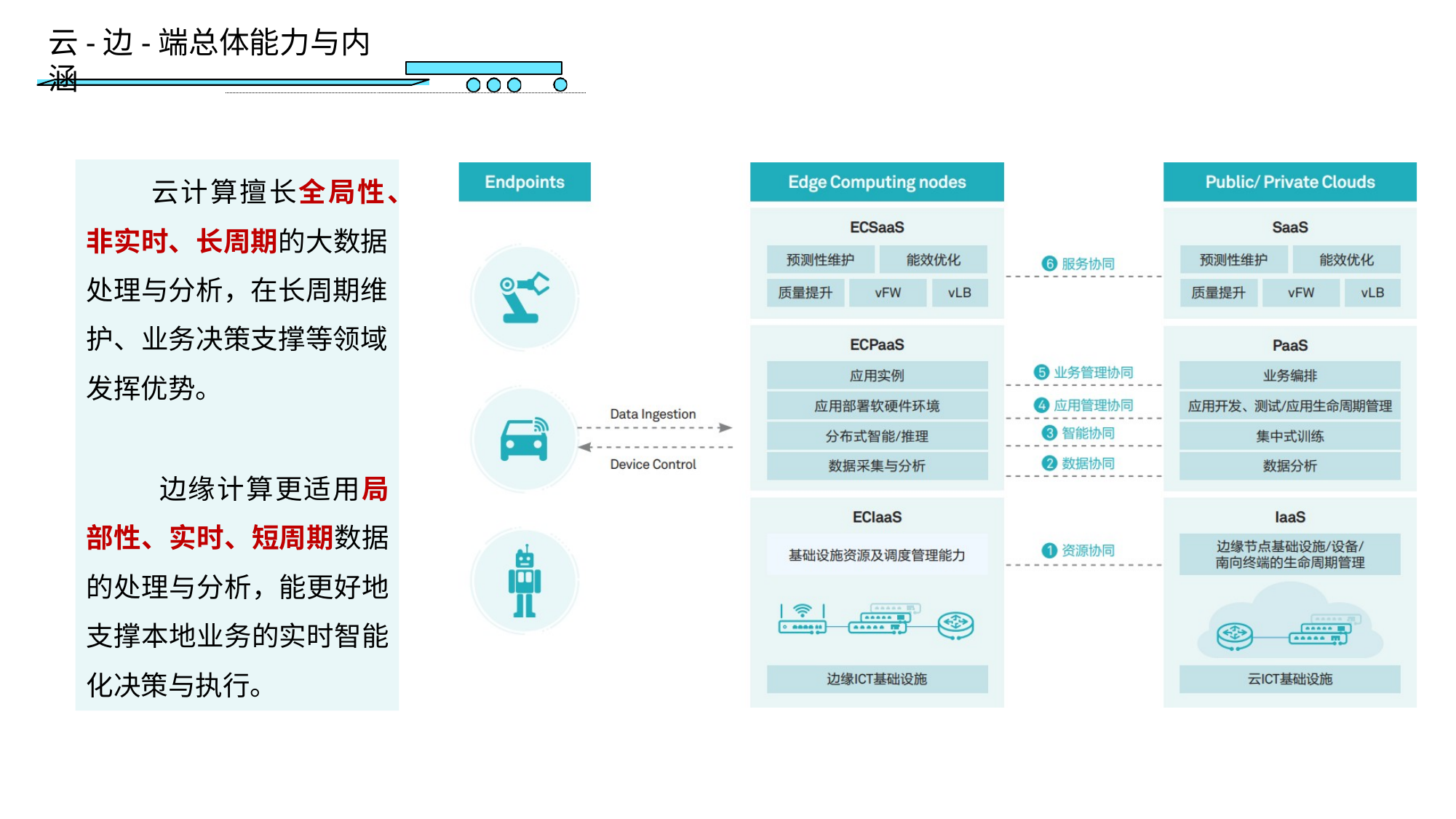

云-边-端总体能力与内涵

云计算擅长全局性、 非实时、长周期的大数据 处理与分析，在长周期维 护、业务决策支撑等领域 发挥优势。

边缘计算更适用局 部性、实时、短周期数据 的处理与分析，能更好地 支撑本地业务的实时智能 化决策与执行。